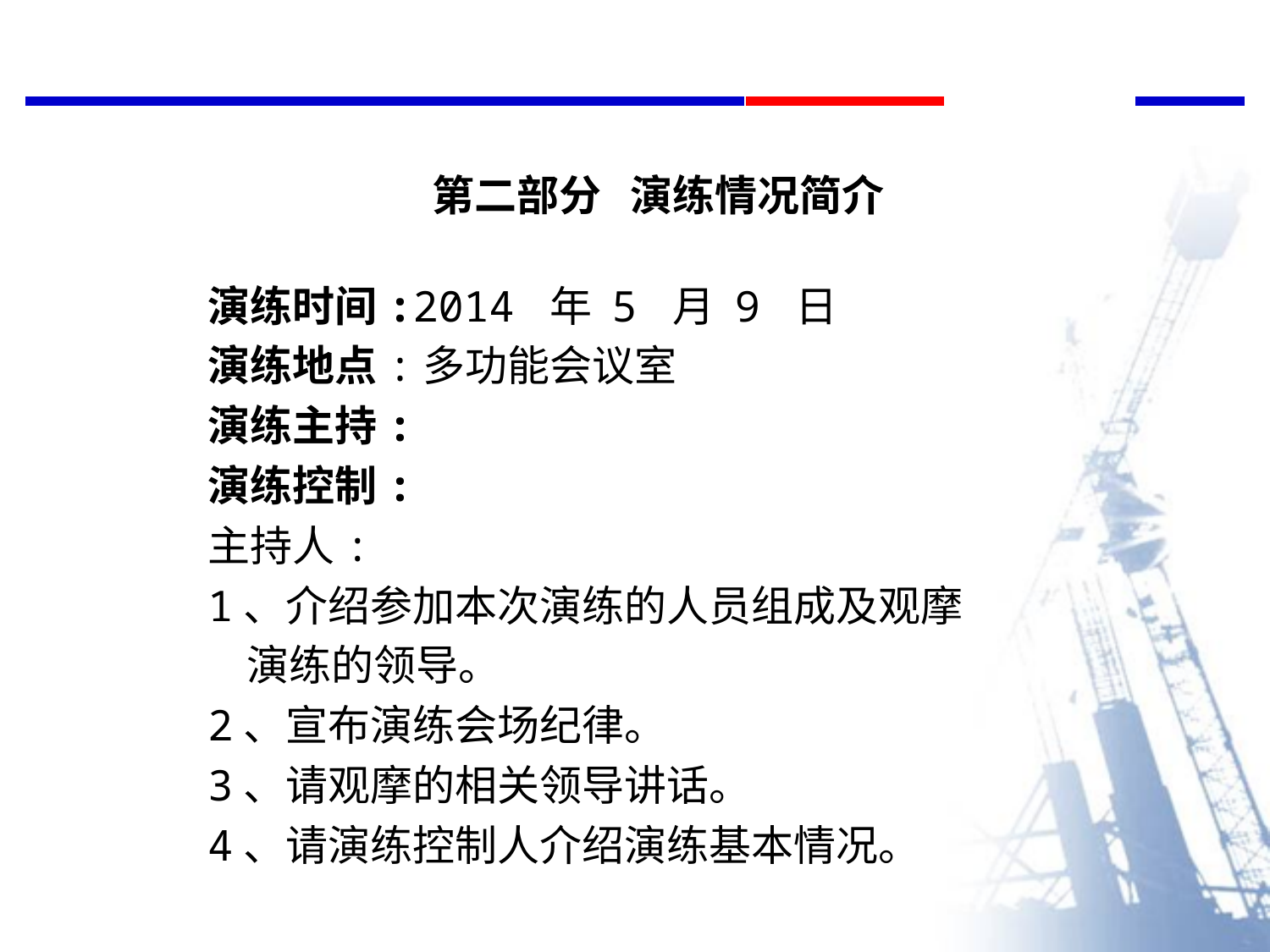

第二部分   演练情况简介

演练时间:2014 年 5 月 9 日
演练地点:多功能会议室
演练主持:
演练控制:
主持人:
1、介绍参加本次演练的人员组成及观摩
   演练的领导。
2、宣布演练会场纪律。
3、请观摩的相关领导讲话。
4、请演练控制人介绍演练基本情况。